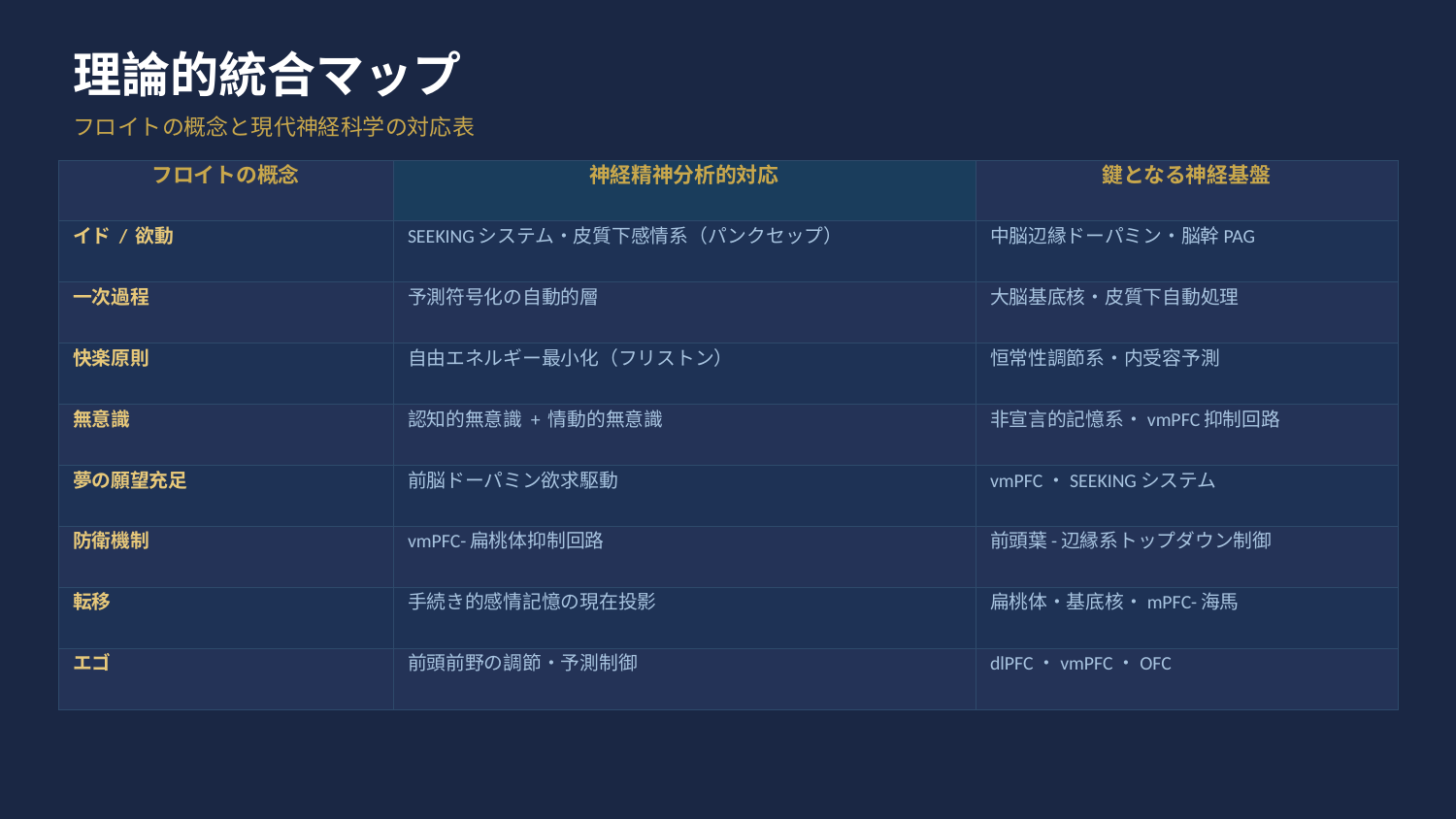

理論的統合マップ
フロイトの概念と現代神経科学の対応表
| フロイトの概念 | 神経精神分析的対応 | 鍵となる神経基盤 |
| --- | --- | --- |
| イド / 欲動 | SEEKINGシステム・皮質下感情系（パンクセップ） | 中脳辺縁ドーパミン・脳幹PAG |
| 一次過程 | 予測符号化の自動的層 | 大脳基底核・皮質下自動処理 |
| 快楽原則 | 自由エネルギー最小化（フリストン） | 恒常性調節系・内受容予測 |
| 無意識 | 認知的無意識 + 情動的無意識 | 非宣言的記憶系・vmPFC抑制回路 |
| 夢の願望充足 | 前脳ドーパミン欲求駆動 | vmPFC・SEEKINGシステム |
| 防衛機制 | vmPFC-扁桃体抑制回路 | 前頭葉-辺縁系トップダウン制御 |
| 転移 | 手続き的感情記憶の現在投影 | 扁桃体・基底核・mPFC-海馬 |
| エゴ | 前頭前野の調節・予測制御 | dlPFC・vmPFC・OFC |